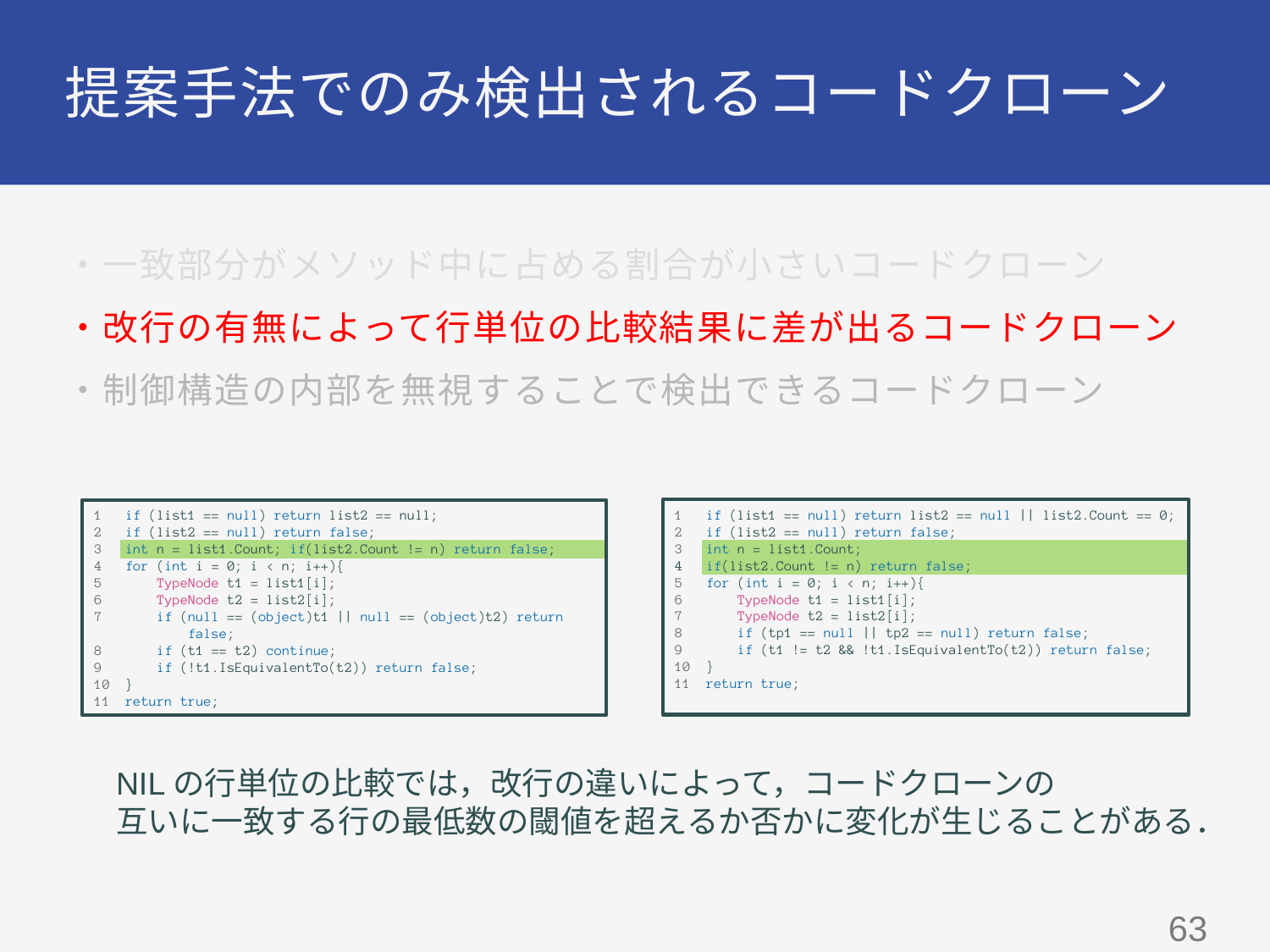

# 提案手法でのみ検出されるコードクローン
・一致部分がメソッド中に占める割合が小さいコードクローン
・改行の有無によって行単位の比較結果に差が出るコードクローン
・制御構造の内部を無視することで検出できるコードクローン
1   if (list1 == null) return list2 == null || list2.Count == 0;
2   if (list2 == null) return false;
3   int n = list1.Count;
4   if(list2.Count != n) return false;
5   for (int i = 0; i < n; i++){
6       TypeNode t1 = list1[i];
7       TypeNode t2 = list2[i];
8       if (tp1 == null || tp2 == null) return false;
9       if (t1 != t2 && !t1.IsEquivalentTo(t2)) return false;
10  }
11  return true;
1   if (list1 == null) return list2 == null;
2   if (list2 == null) return false;
3   int n = list1.Count; if(list2.Count != n) return false;
4   for (int i = 0; i < n; i++){
5       TypeNode t1 = list1[i];
6       TypeNode t2 = list2[i];
7       if (null == (object)t1 || null == (object)t2) return
            false;
8       if (t1 == t2) continue;
9       if (!t1.IsEquivalentTo(t2)) return false;
10  }
11  return true;

NILの行単位の比較では，改行の違いによって，コードクローンの
互いに一致する行の最低数の閾値を超えるか否かに変化が生じることがある．
63